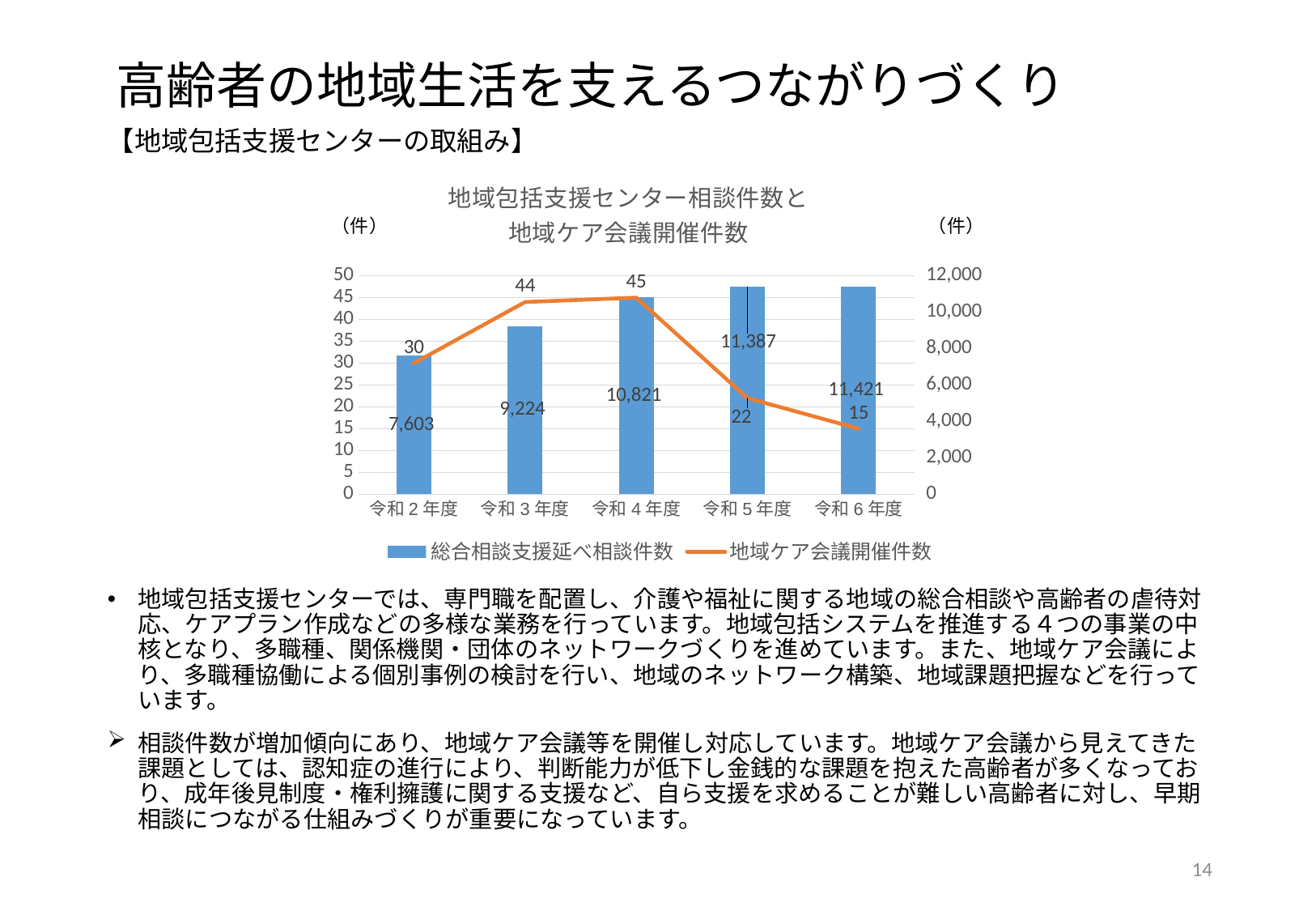

# 高齢者の地域生活を支えるつながりづくり
【地域包括支援センターの取組み】

地域包括支援センターでは、専門職を配置し、介護や福祉に関する地域の総合相談や高齢者の虐待対応、ケアプラン作成などの多様な業務を行っています。地域包括システムを推進する４つの事業の中核となり、多職種、関係機関・団体のネットワークづくりを進めています。また、地域ケア会議により、多職種協働による個別事例の検討を行い、地域のネットワーク構築、地域課題把握などを行っています。
相談件数が増加傾向にあり、地域ケア会議等を開催し対応しています。地域ケア会議から見えてきた課題としては、認知症の進行により、判断能力が低下し金銭的な課題を抱えた高齢者が多くなっており、成年後見制度・権利擁護に関する支援など、自ら支援を求めることが難しい高齢者に対し、早期相談につながる仕組みづくりが重要になっています。

### Chart: 地域包括支援センター相談件数と
地域ケア会議開催件数

| Category | 総合相談支援延べ相談件数 | 地域ケア会議開催件数 |
|---|---|---|
| 令和2年度 | 7603.0 | 30.0 |
| 令和3年度 | 9224.0 | 44.0 |
| 令和4年度 | 10821.0 | 45.0 |
| 令和5年度 | 11387.0 | 22.0 |
| 令和6年度 | 11421.0 | 15.0 |
14